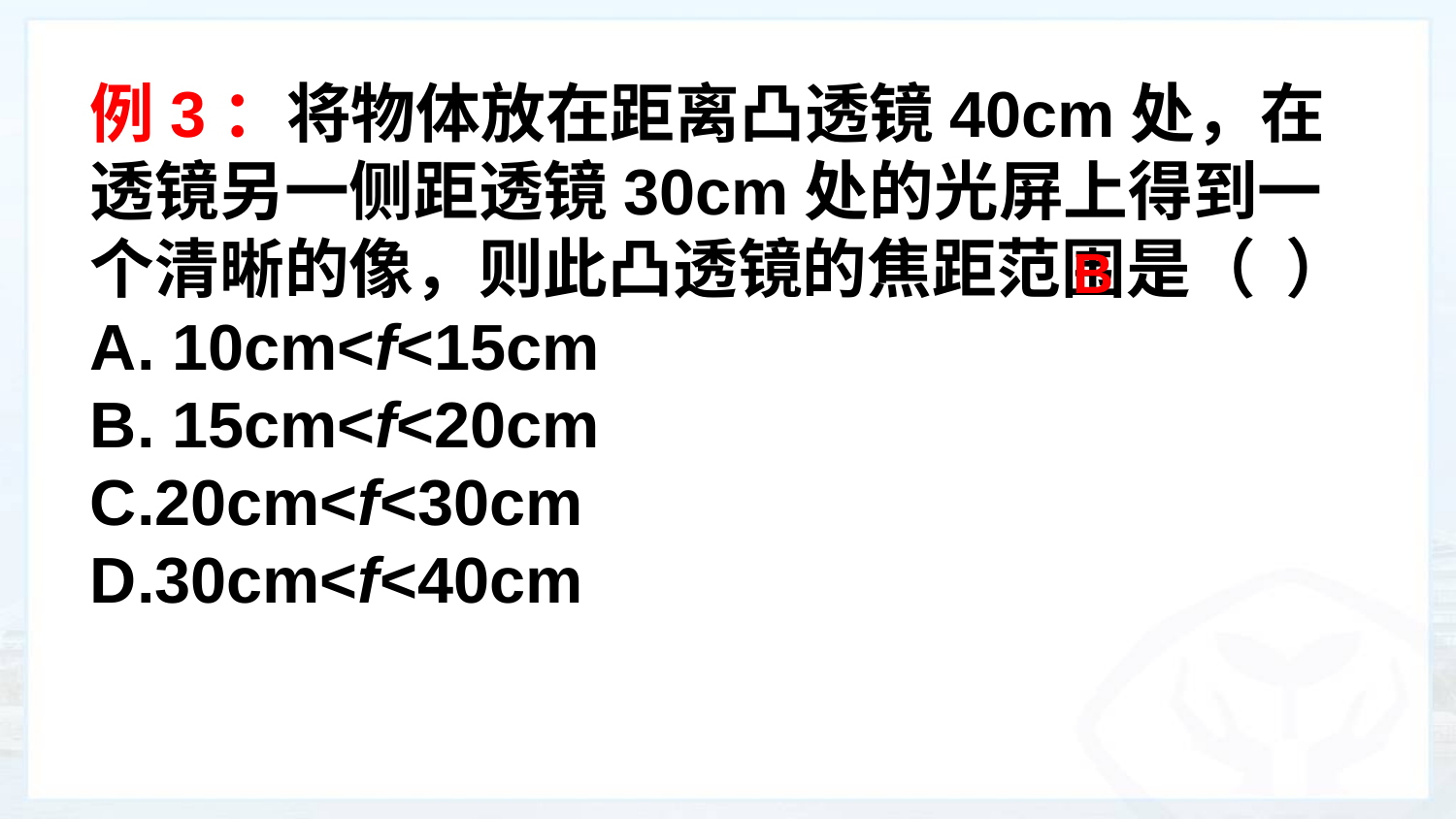

例3：将物体放在距离凸透镜40cm处，在透镜另一侧距透镜30cm处的光屏上得到一个清晰的像，则此凸透镜的焦距范围是（  ）
10cm<f<15cm
15cm<f<20cm
C.20cm<f<30cm
D.30cm<f<40cm
B